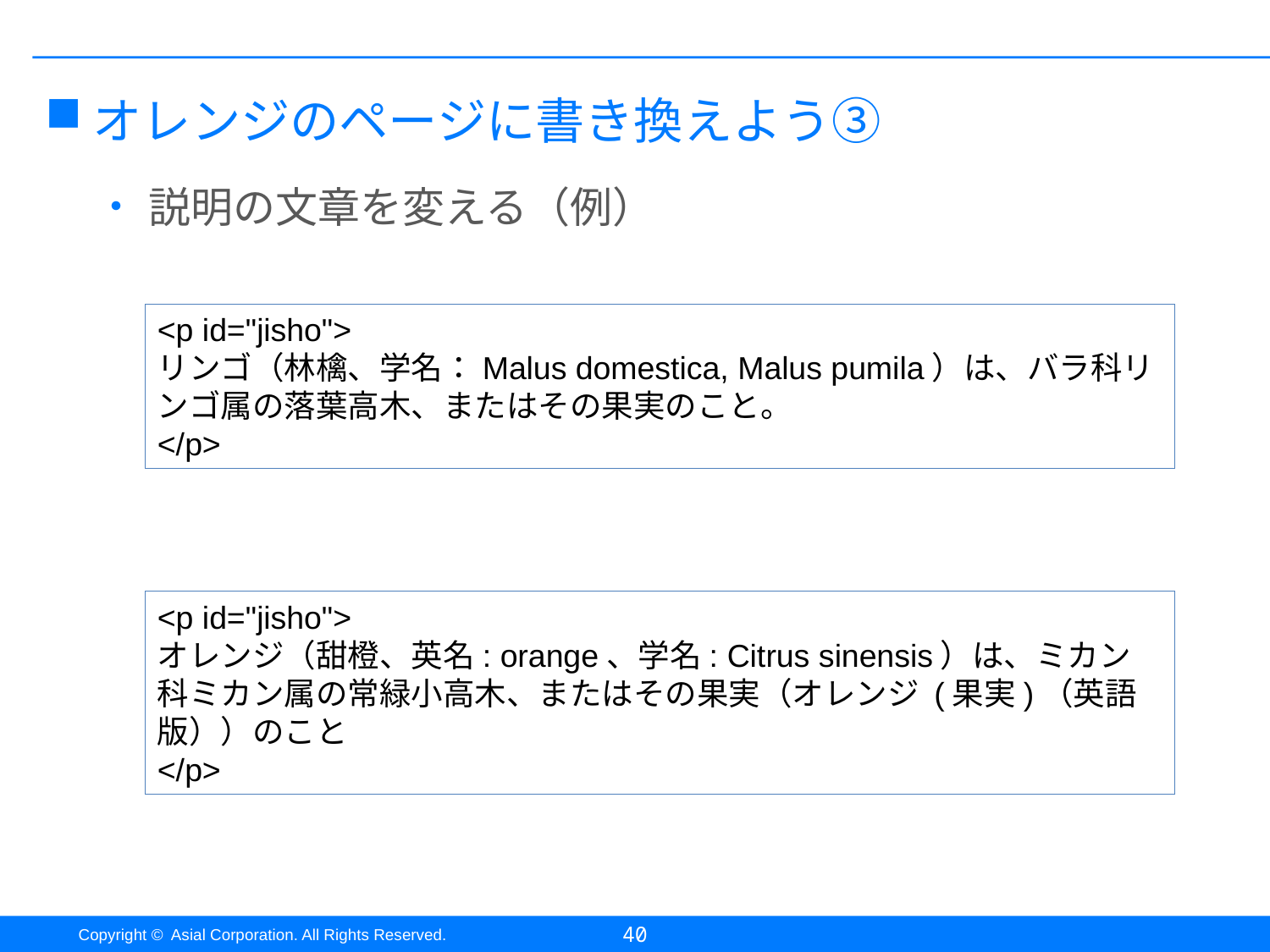

#

オレンジのページに書き換えよう③
説明の文章を変える（例）

<p id="jisho">
リンゴ（林檎、学名：Malus domestica, Malus pumila）は、バラ科リンゴ属の落葉高木、またはその果実のこと。
</p>
<p id="jisho">
オレンジ（甜橙、英名: orange、学名: Citrus sinensis）は、ミカン科ミカン属の常緑小高木、またはその果実（オレンジ (果実)（英語版））のこと
</p>
40